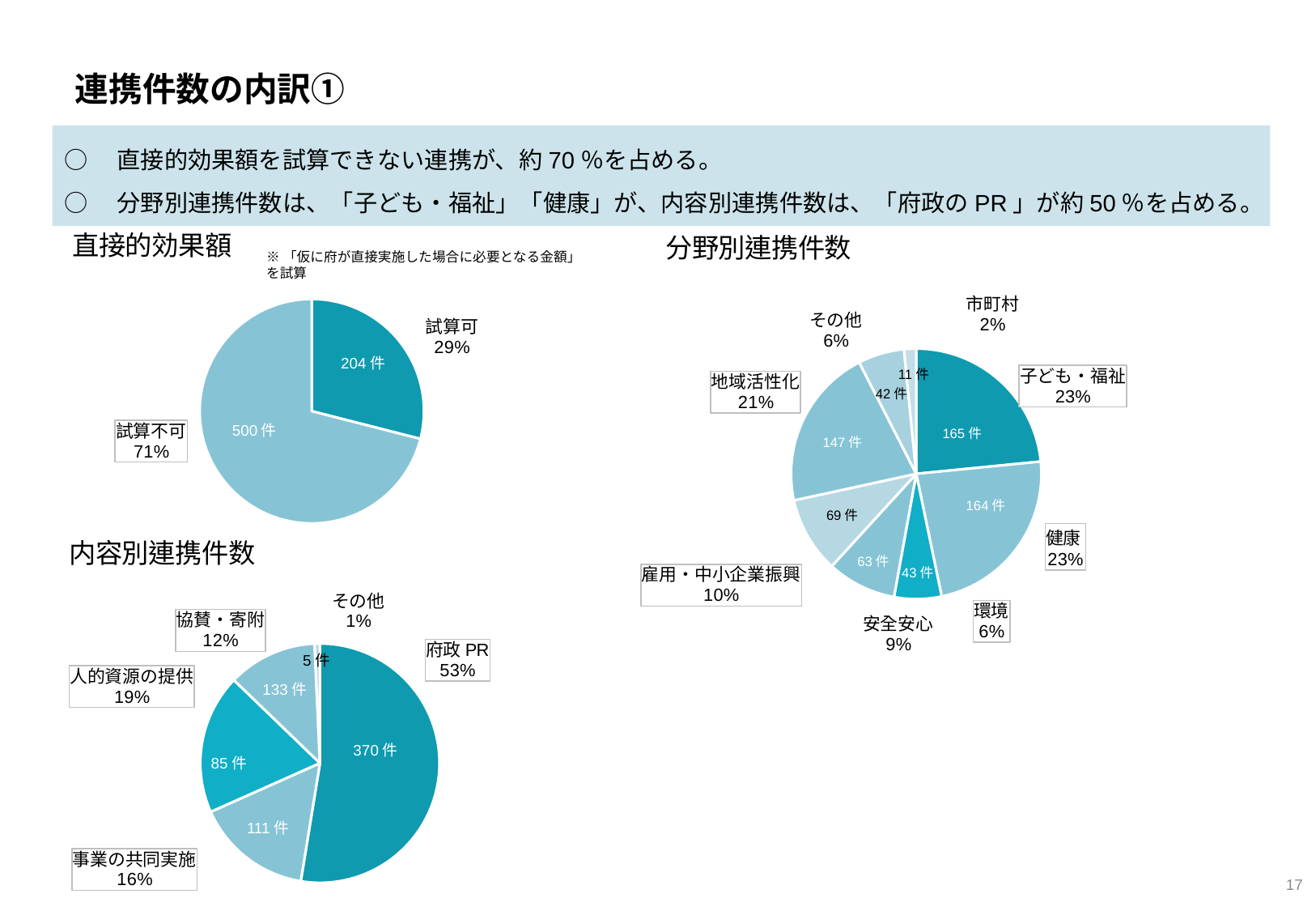

連携件数の内訳①
○　直接的効果額を試算できない連携が、約70％を占める。
○　分野別連携件数は、「子ども・福祉」「健康」が、内容別連携件数は、「府政のPR」が約50％を占める。

### Chart:

| Category | 直接的効果額 |
|---|---|
| 試算可 | 204.0 |
| 試算不可 | 500.0 |
204件
500件

### Chart:

| Category | 分野別連携件数 |
|---|---|
| 子ども・福祉 | 165.0 |
| 健康 | 164.0 |
| 環境 | 43.0 |
| 安全安心 | 63.0 |
| 雇用・中小企業振興 | 69.0 |
| 地域活性化 | 147.0 |
| その他 | 42.0 |
| 市町村 | 11.0 |
11件
42件
165件
147件
164件
69件
63件
43件
※「仮に府が直接実施した場合に必要となる金額」を試算

### Chart:

| Category | 内容別連携件数 |
|---|---|
| 府政PR | 370.0 |
| 事業の共同実施 | 111.0 |
| 人的資源の提供 | 133.0 |
| 協賛・寄附 | 85.0 |
| その他 | 5.0 |
5件
133件
370件
85件
111件
17